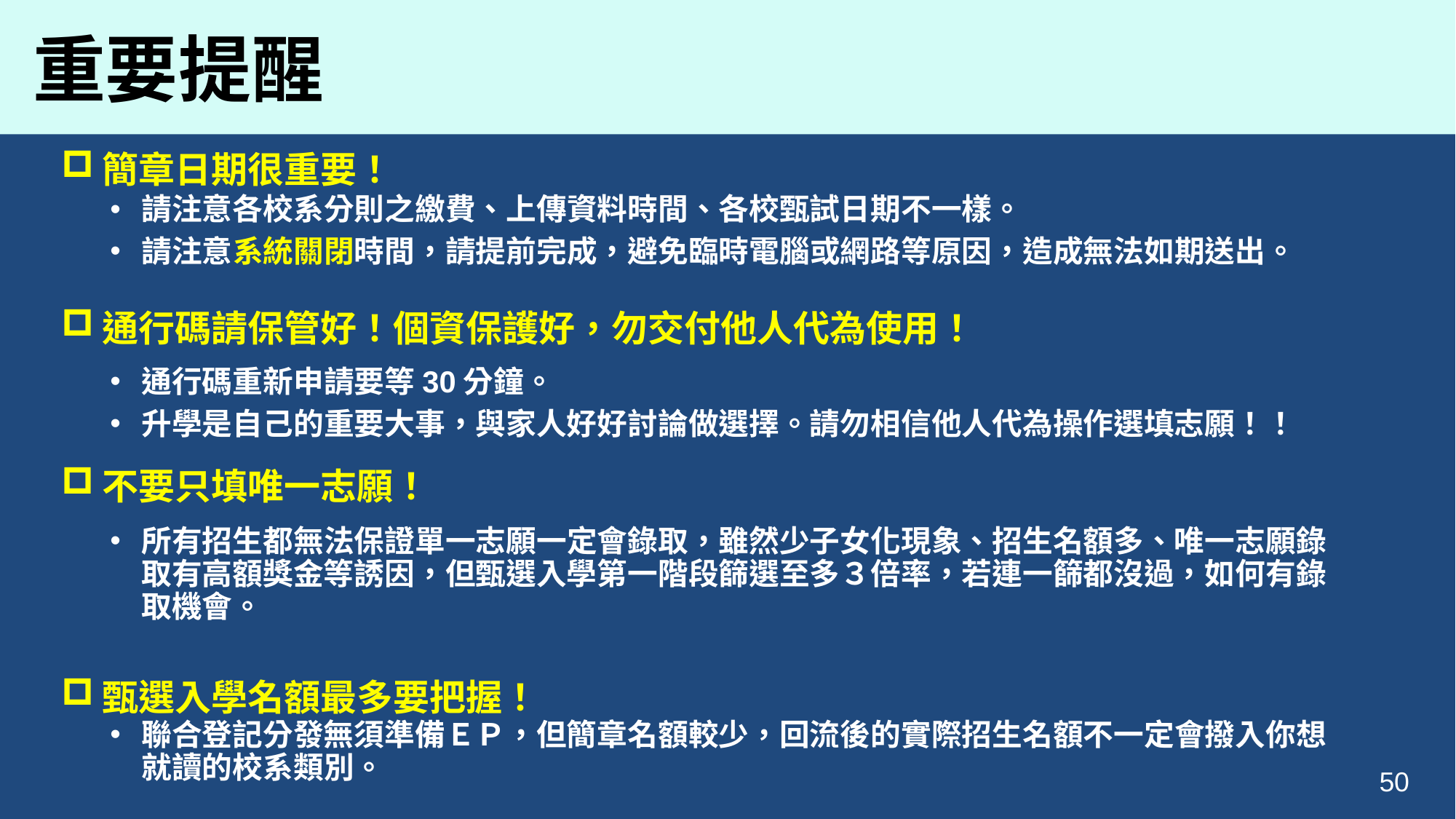

重要提醒
簡章日期很重要！

通行碼請保管好！個資保護好，勿交付他人代為使用！

不要只填唯一志願！

甄選入學名額最多要把握！
請注意各校系分則之繳費、上傳資料時間、各校甄試日期不一樣。
請注意系統關閉時間，請提前完成，避免臨時電腦或網路等原因，造成無法如期送出。
通行碼重新申請要等30分鐘。
升學是自己的重要大事，與家人好好討論做選擇。請勿相信他人代為操作選填志願！！
所有招生都無法保證單一志願一定會錄取，雖然少子女化現象、招生名額多、唯一志願錄取有高額獎金等誘因，但甄選入學第一階段篩選至多３倍率，若連一篩都沒過，如何有錄取機會。
聯合登記分發無須準備ＥＰ，但簡章名額較少，回流後的實際招生名額不一定會撥入你想就讀的校系類別。